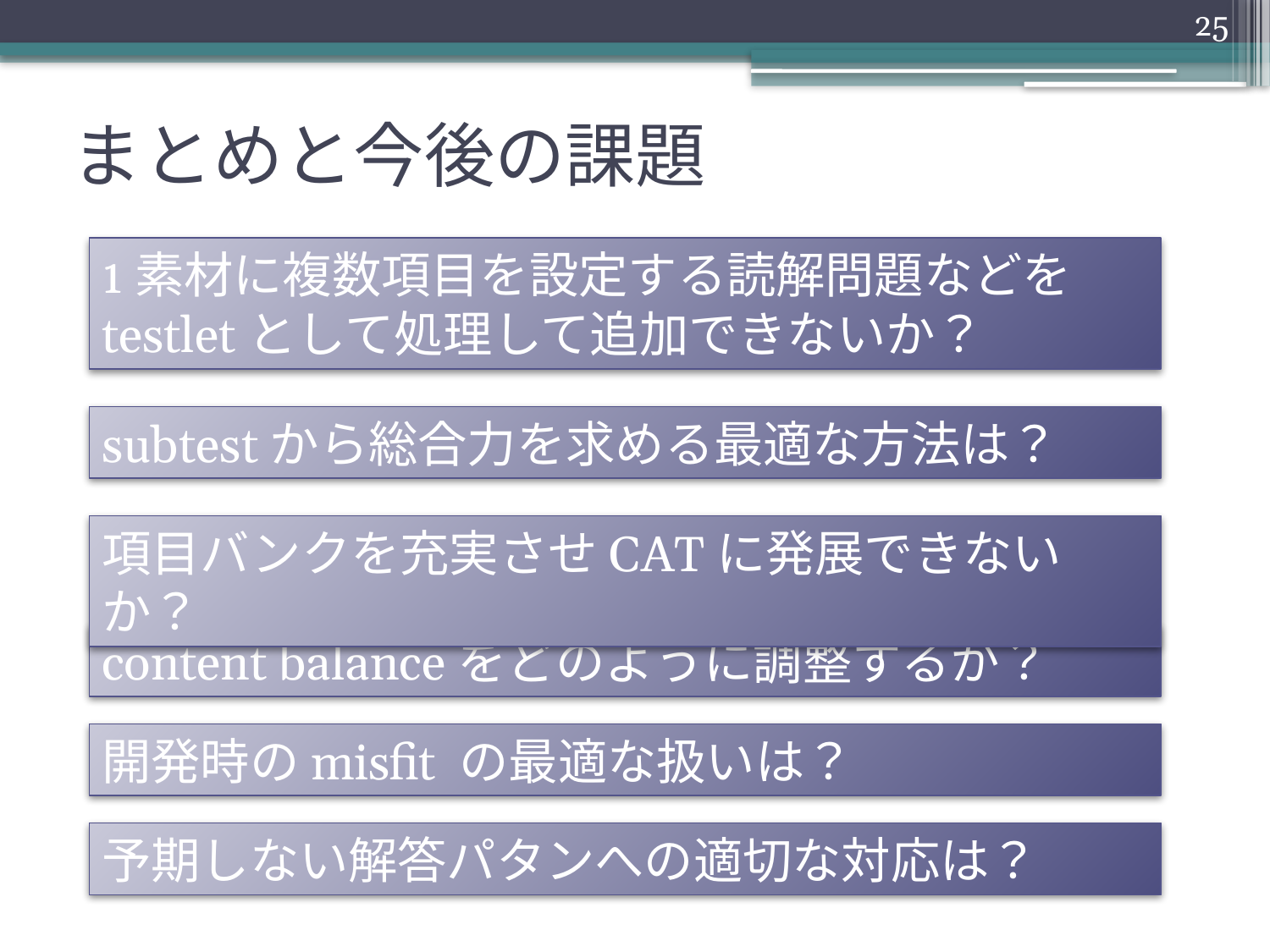

25
# まとめと今後の課題
1素材に複数項目を設定する読解問題などをtestletとして処理して追加できないか？
subtestから総合力を求める最適な方法は？
項目バンクを充実させCATに発展できないか？
content balanceをどのように調整するか？
開発時のmisfit の最適な扱いは？
予期しない解答パタンへの適切な対応は？